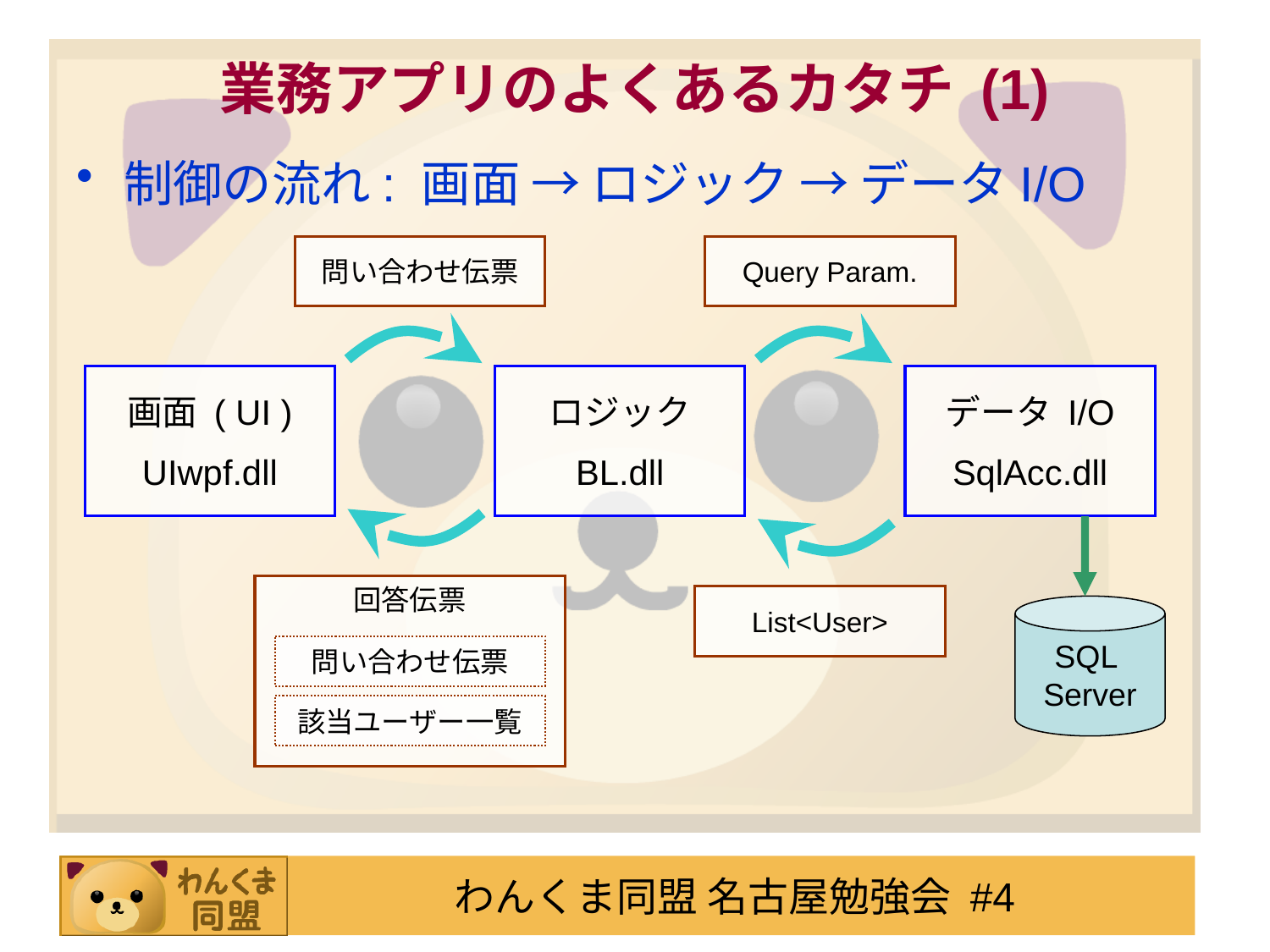

# 業務アプリのよくあるカタチ (1)
制御の流れ: 画面 → ロジック → データI/O
問い合わせ伝票
Query Param.

画面 ( UI )
UIwpf.dll
ロジック
BL.dll
データ I/O
SqlAcc.dll

回答伝票
List<User>
SQL
Server
問い合わせ伝票
該当ユーザー一覧